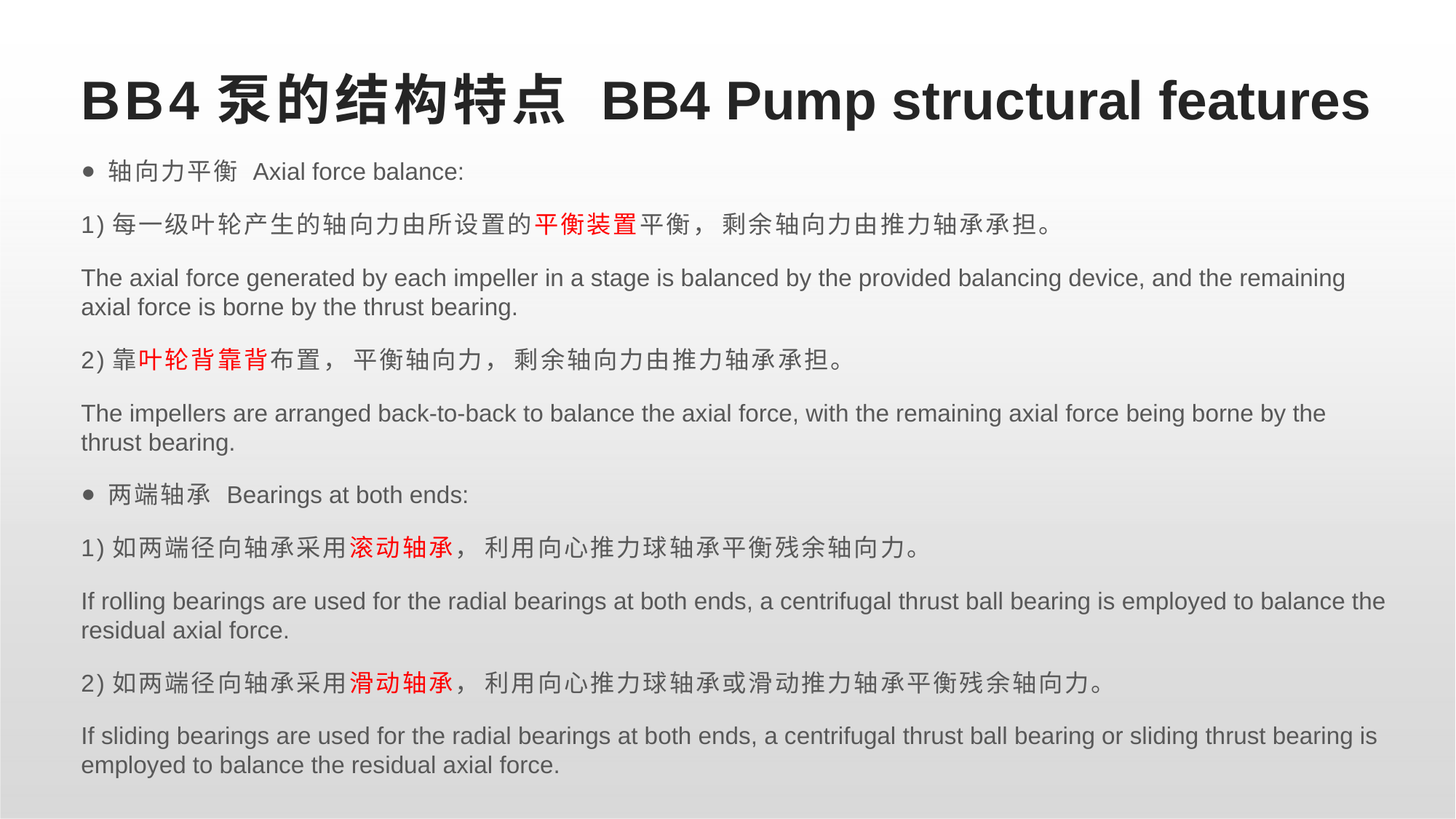

# BB4泵的结构特点 BB4 Pump structural features
轴向力平衡 Axial force balance:
1)每一级叶轮产生的轴向力由所设置的平衡装置平衡， 剩余轴向力由推力轴承承担。
The axial force generated by each impeller in a stage is balanced by the provided balancing device, and the remaining axial force is borne by the thrust bearing.
2)靠叶轮背靠背布置， 平衡轴向力， 剩余轴向力由推力轴承承担。
The impellers are arranged back-to-back to balance the axial force, with the remaining axial force being borne by the thrust bearing.
两端轴承 Bearings at both ends:
1)如两端径向轴承采用滚动轴承， 利用向心推力球轴承平衡残余轴向力。
If rolling bearings are used for the radial bearings at both ends, a centrifugal thrust ball bearing is employed to balance the residual axial force.
2)如两端径向轴承采用滑动轴承， 利用向心推力球轴承或滑动推力轴承平衡残余轴向力。
If sliding bearings are used for the radial bearings at both ends, a centrifugal thrust ball bearing or sliding thrust bearing is employed to balance the residual axial force.